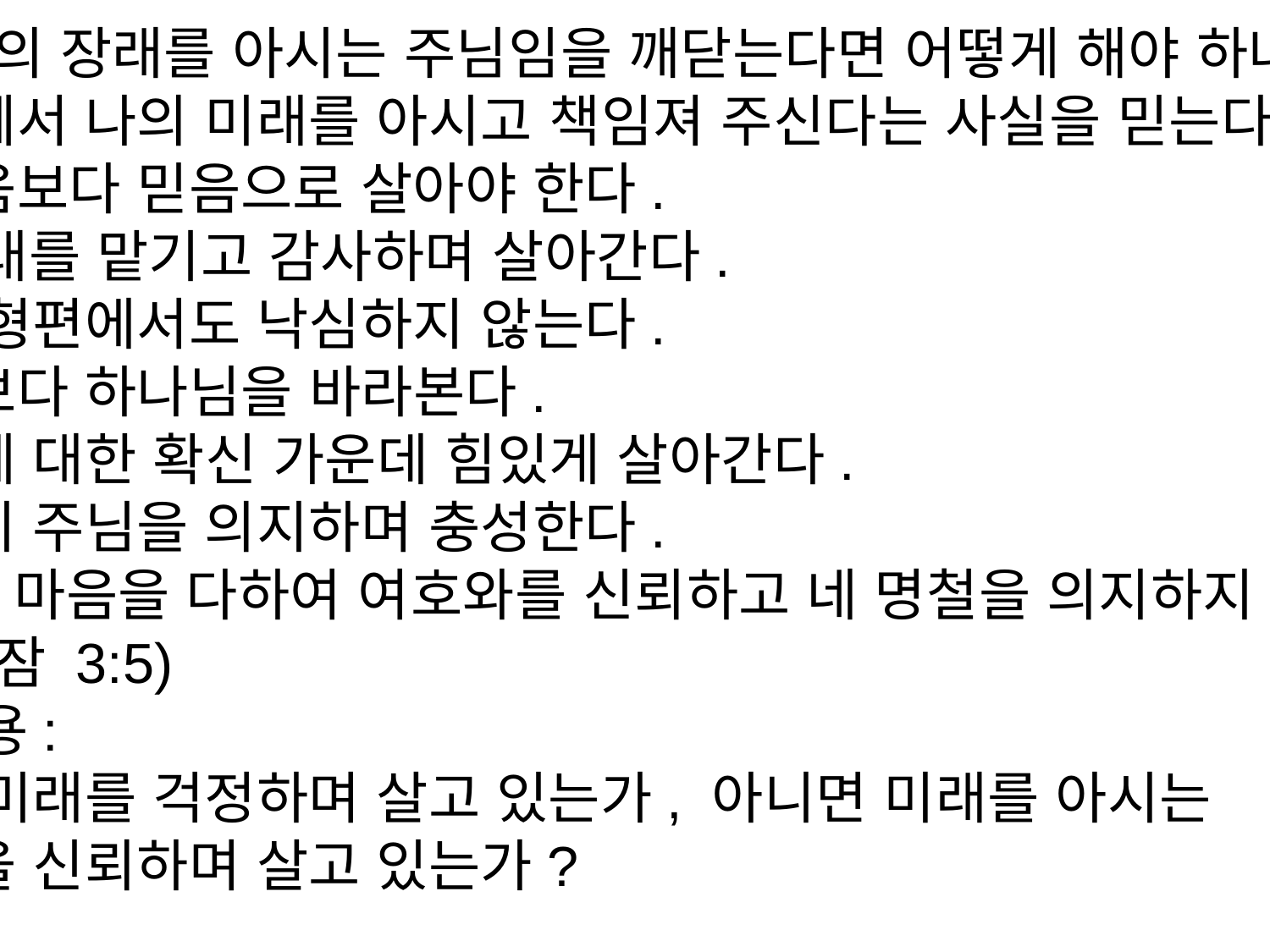

3) 나의 장래를 아시는 주님임을 깨닫는다면 어떻게 해야 하나?
주님께서 나의 미래를 아시고 책임져 주신다는 사실을 믿는다면 두려움보다 믿음으로 살아야 한다.
☛장래를 맡기고 감사하며 살아간다.
어떤 형편에서도 낙심하지 않는다.
문제보다 하나님을 바라본다.
미래에 대한 확신 가운데 힘있게 살아간다.
끝까지 주님을 의지하며 충성한다.
"너는 마음을 다하여 여호와를 신뢰하고 네 명철을 의지하지 말라" (잠 3:5)
☛적용:
나는 미래를 걱정하며 살고 있는가, 아니면 미래를 아시는 주님을 신뢰하며 살고 있는가?